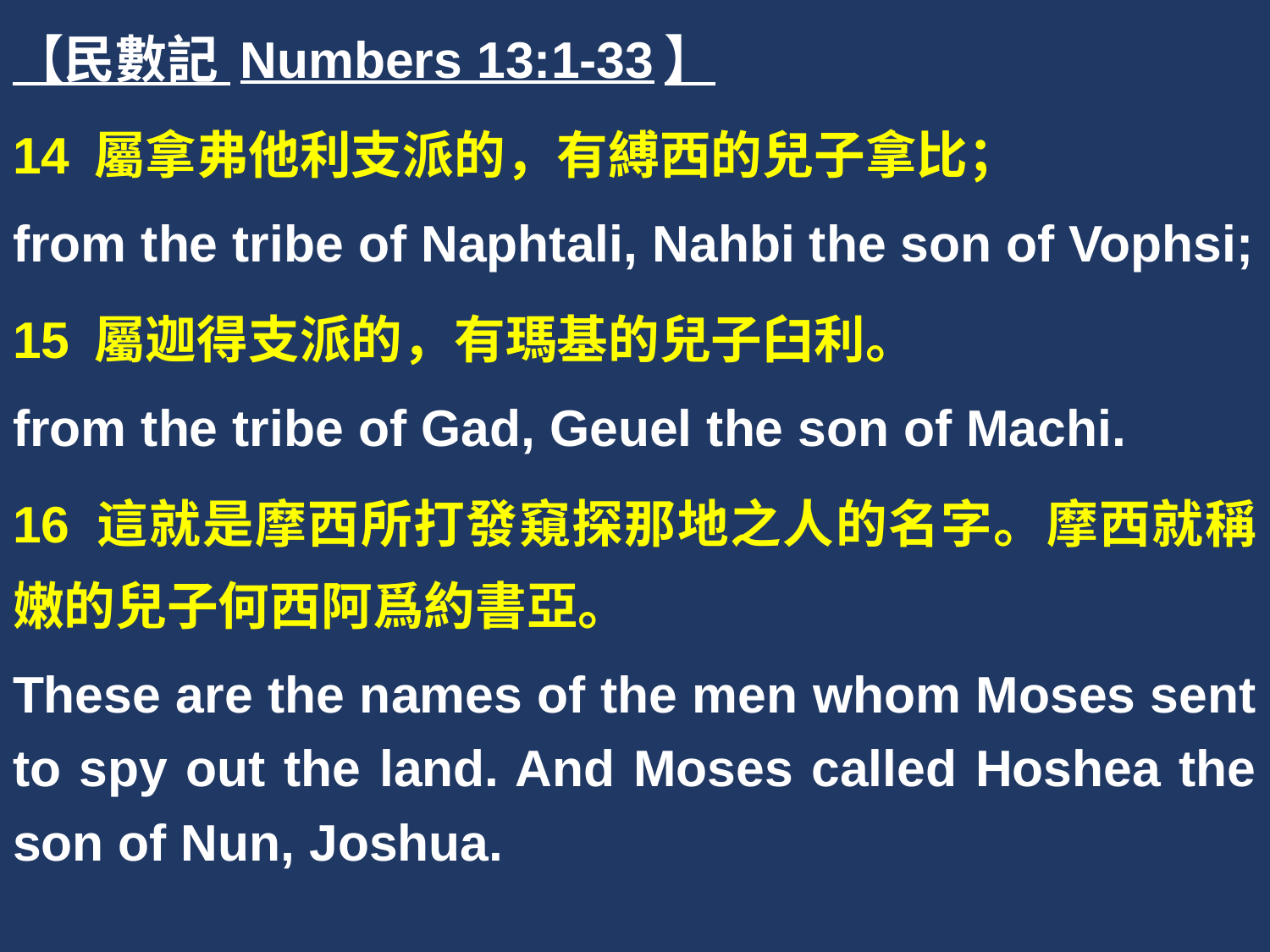

【民數記 Numbers 13:1-33】
14 屬拿弗他利支派的，有縛西的兒子拿比；
from the tribe of Naphtali, Nahbi the son of Vophsi;
15 屬迦得支派的，有瑪基的兒子臼利。
from the tribe of Gad, Geuel the son of Machi.
16 這就是摩西所打發窺探那地之人的名字。摩西就稱嫩的兒子何西阿爲約書亞。
These are the names of the men whom Moses sent to spy out the land. And Moses called Hoshea the son of Nun, Joshua.